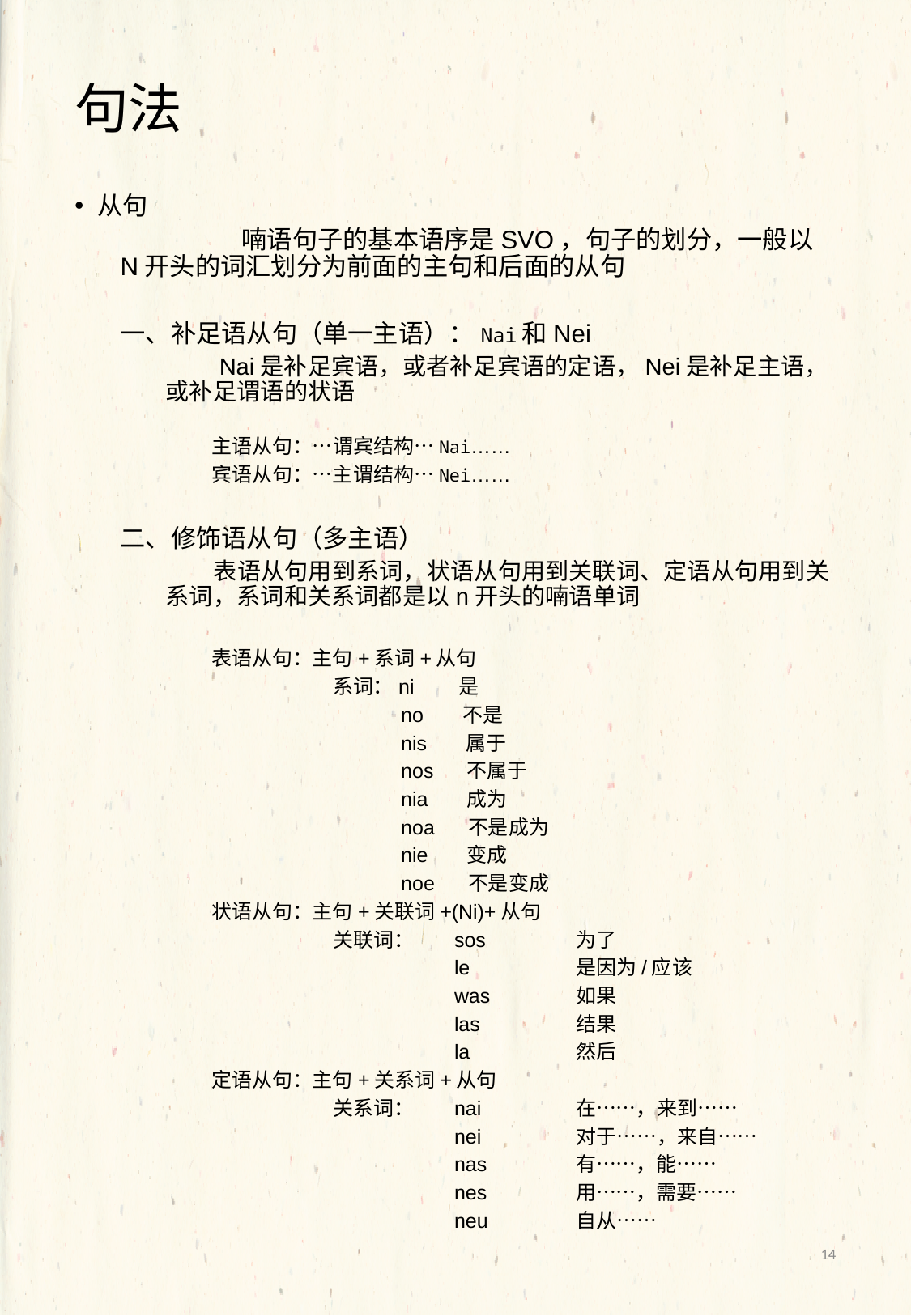

# 句法
从句
	喃语句子的基本语序是SVO，句子的划分，一般以N开头的词汇划分为前面的主句和后面的从句

一、补足语从句（单一主语）：Nai和Nei
        Nai是补足宾语，或者补足宾语的定语，Nei是补足主语，或补足谓语的状语

主语从句：…谓宾结构…Nai……
宾语从句：…主谓结构…Nei……

二、修饰语从句（多主语）
        表语从句用到系词，状语从句用到关联词、定语从句用到关系词，系词和关系词都是以n开头的喃语单词

表语从句：主句+系词+从句
	系词：ni       是
	            no      不是
	            nis      属于
	            nos     不属于
	            nia      成为
	            noa     不是成为
	            nie      变成
	            noe     不是变成
状语从句：主句+关联词+(Ni)+从句
	关联词：	sos	为了
		le	是因为/应该
		was	如果
		las	结果
		la	然后
定语从句：主句+关系词+从句
	关系词：	nai	在……，来到……
		nei	对于……，来自……
		nas	有……，能……
		nes	用……，需要……
		neu	自从……

14